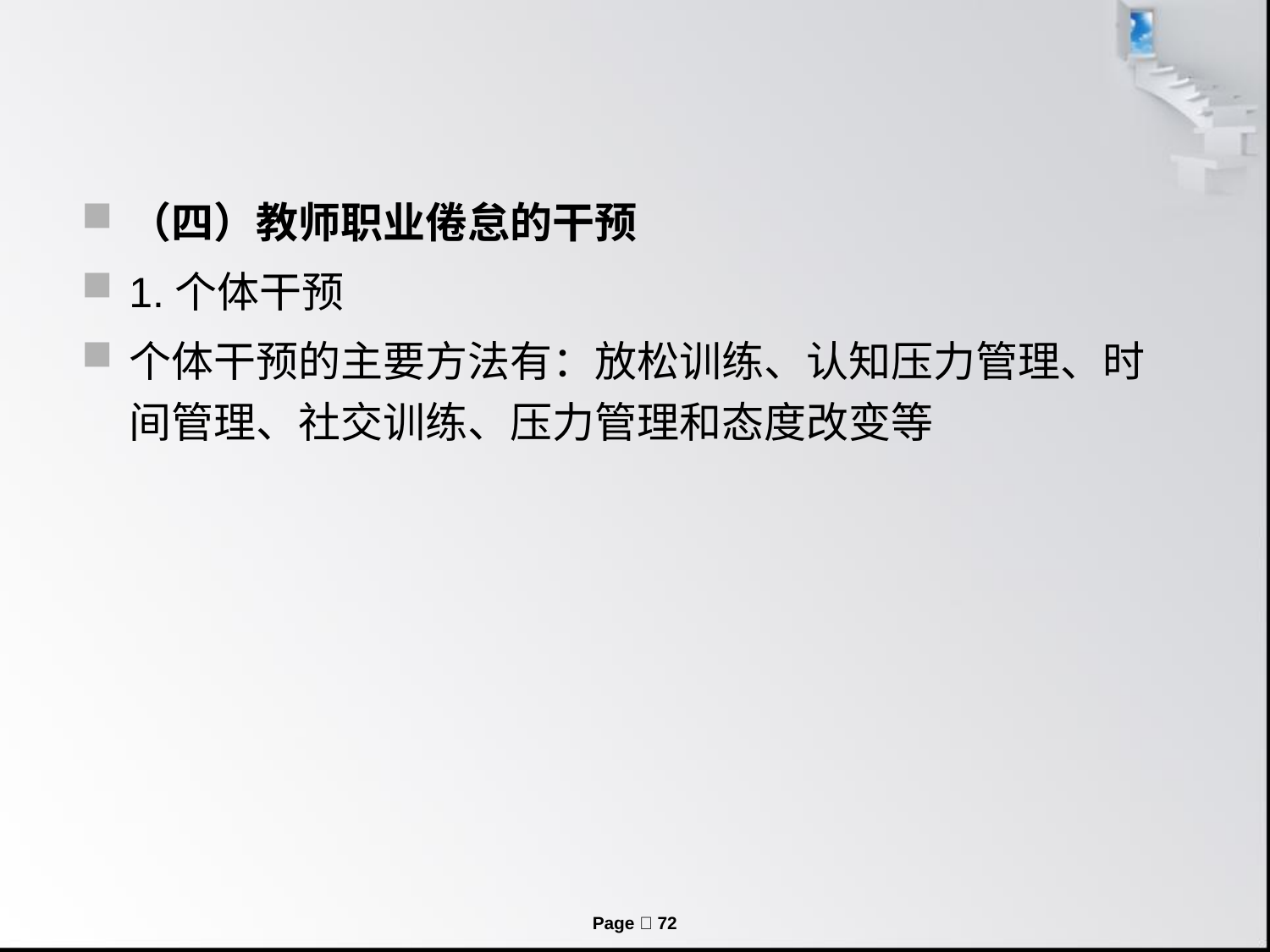

（四）教师职业倦怠的干预
1.个体干预
个体干预的主要方法有：放松训练、认知压力管理、时间管理、社交训练、压力管理和态度改变等